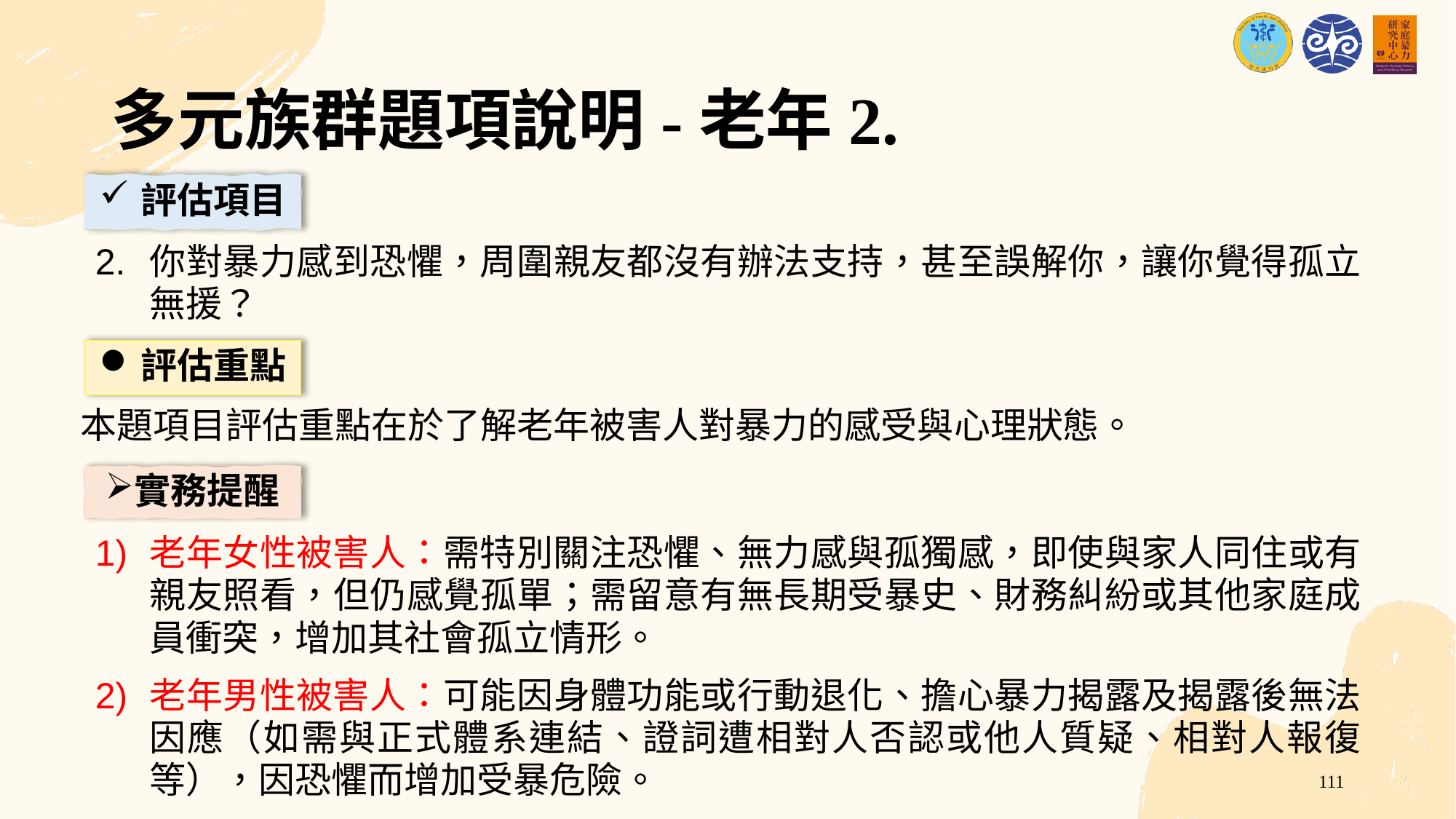

# 多元族群題項說明-老年2.
評估項目
你對暴力感到恐懼，周圍親友都沒有辦法支持，甚至誤解你，讓你覺得孤立無援？
評估重點
本題項目評估重點在於了解老年被害人對暴力的感受與心理狀態。
實務提醒
老年女性被害人：需特別關注恐懼、無力感與孤獨感，即使與家人同住或有親友照看，但仍感覺孤單；需留意有無長期受暴史、財務糾紛或其他家庭成員衝突，增加其社會孤立情形。
老年男性被害人：可能因身體功能或行動退化、擔心暴力揭露及揭露後無法因應（如需與正式體系連結、證詞遭相對人否認或他人質疑、相對人報復等），因恐懼而增加受暴危險。
111